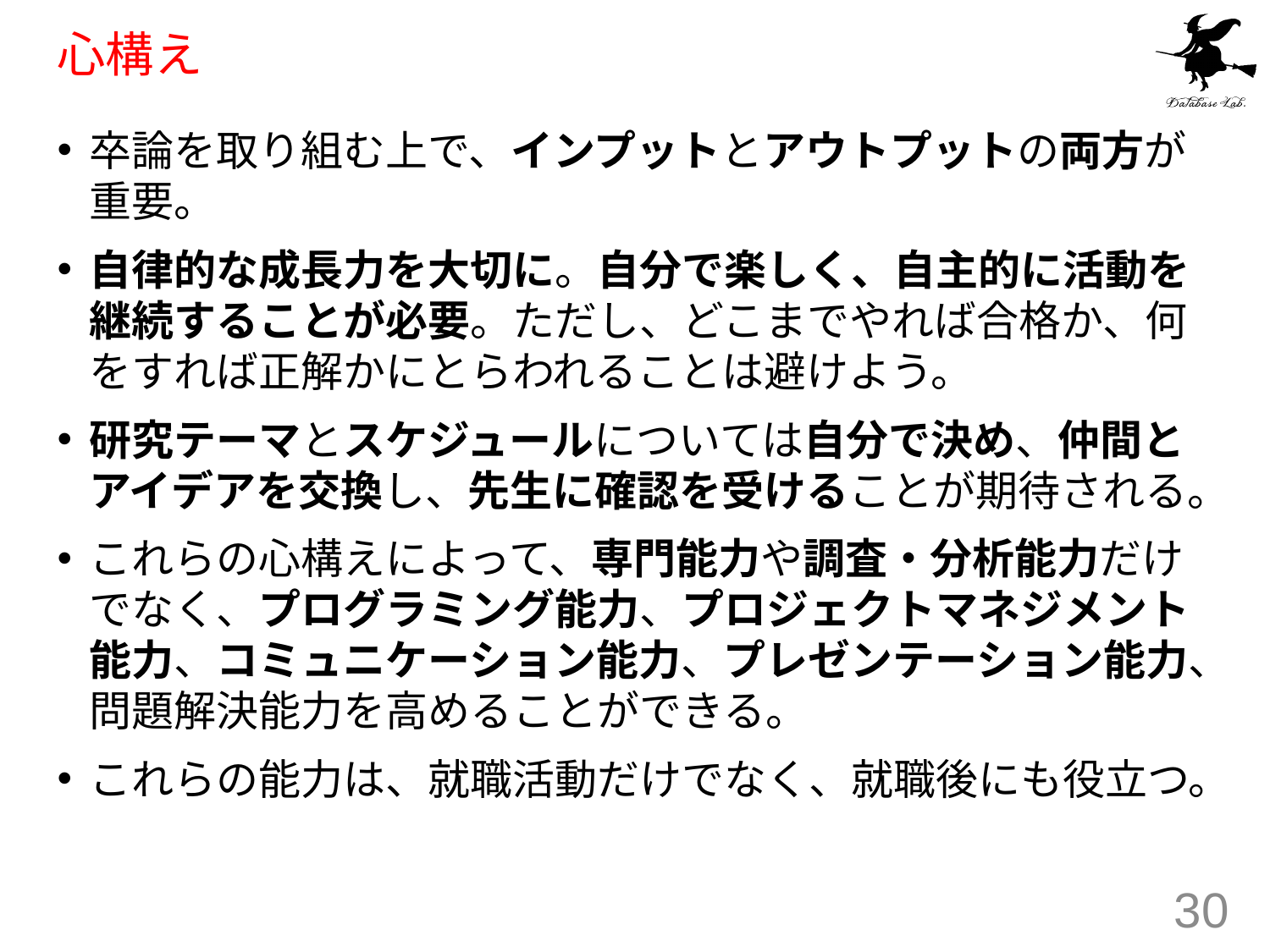

# 心構え
卒論を取り組む上で、インプットとアウトプットの両方が重要。
自律的な成長力を大切に。自分で楽しく、自主的に活動を継続することが必要。ただし、どこまでやれば合格か、何をすれば正解かにとらわれることは避けよう。
研究テーマとスケジュールについては自分で決め、仲間とアイデアを交換し、先生に確認を受けることが期待される。
これらの心構えによって、専門能力や調査・分析能力だけでなく、プログラミング能力、プロジェクトマネジメント能力、コミュニケーション能力、プレゼンテーション能力、問題解決能力を高めることができる。
これらの能力は、就職活動だけでなく、就職後にも役立つ。

30